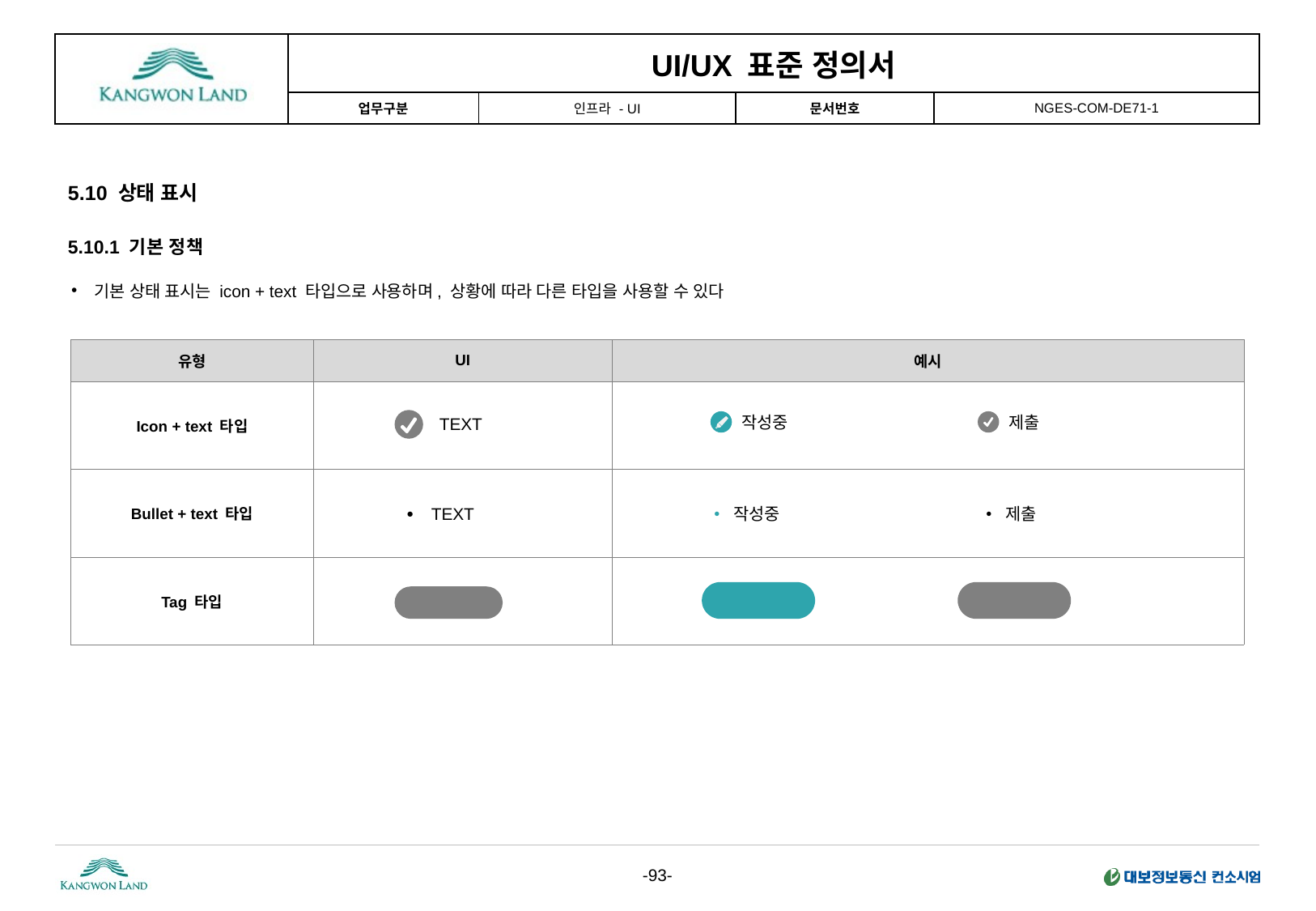

5.10 상태 표시
5.10.1 기본 정책
기본 상태 표시는 icon + text 타입으로 사용하며, 상황에 따라 다른 타입을 사용할 수 있다
| 유형 | UI | 예시 |
| --- | --- | --- |
| Icon + text 타입 |  |  |
| Bullet + text 타입 |  |  |
| Tag 타입 |  |  |
작성중
제출
TEXT

TEXT
작성중
제출
●
●
●
작성 중
제출
TEXT